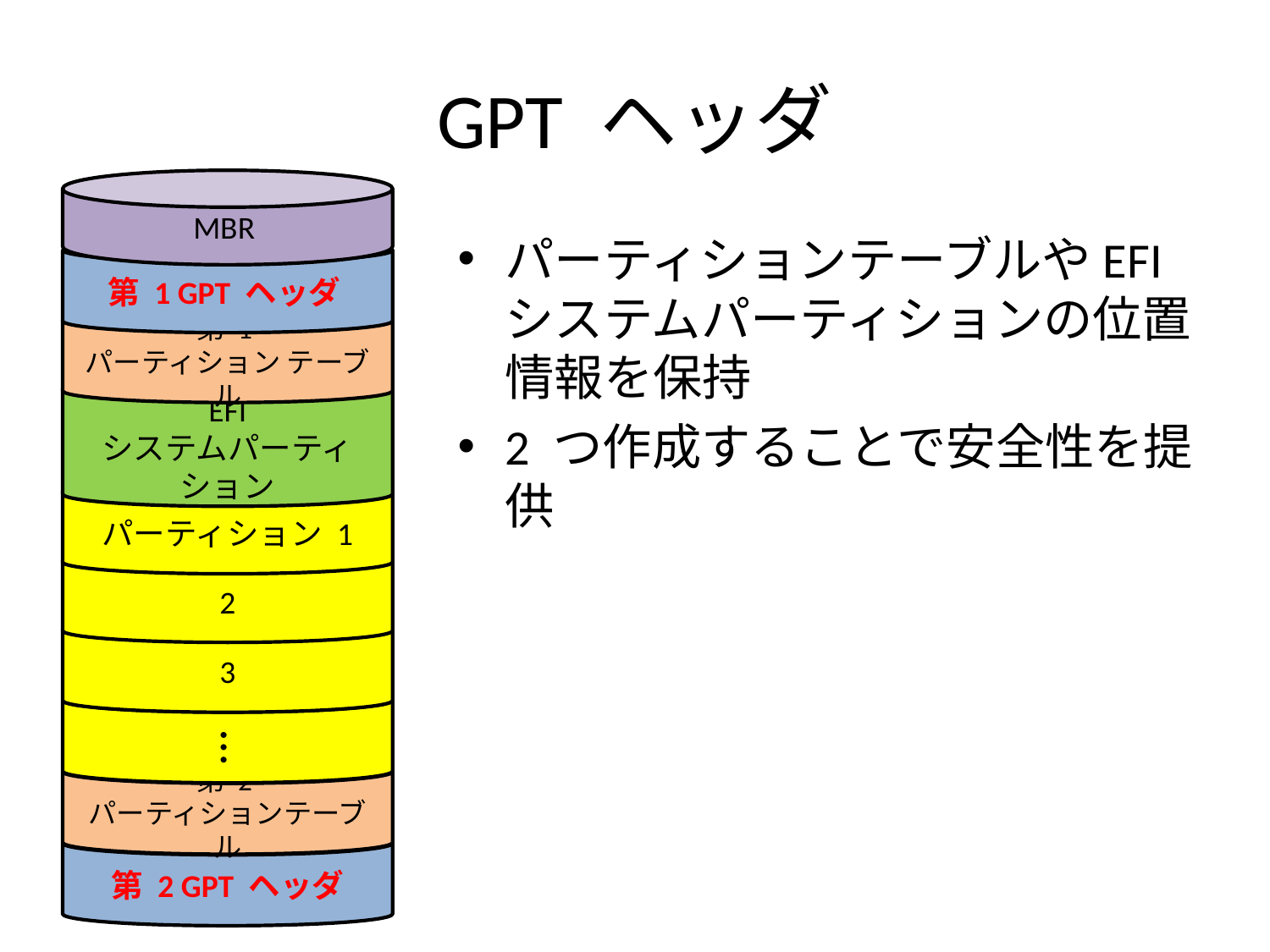

# GPT ヘッダ
MBR
第 1 GPT ヘッダ
第 1
パーティション テーブル
EFI
システムパーティション
パーティション 1
2
3

第 2
パーティションテーブル
第 2 GPT ヘッダ
…
パーティションテーブルやEFI システムパーティションの位置情報を保持
2 つ作成することで安全性を提供